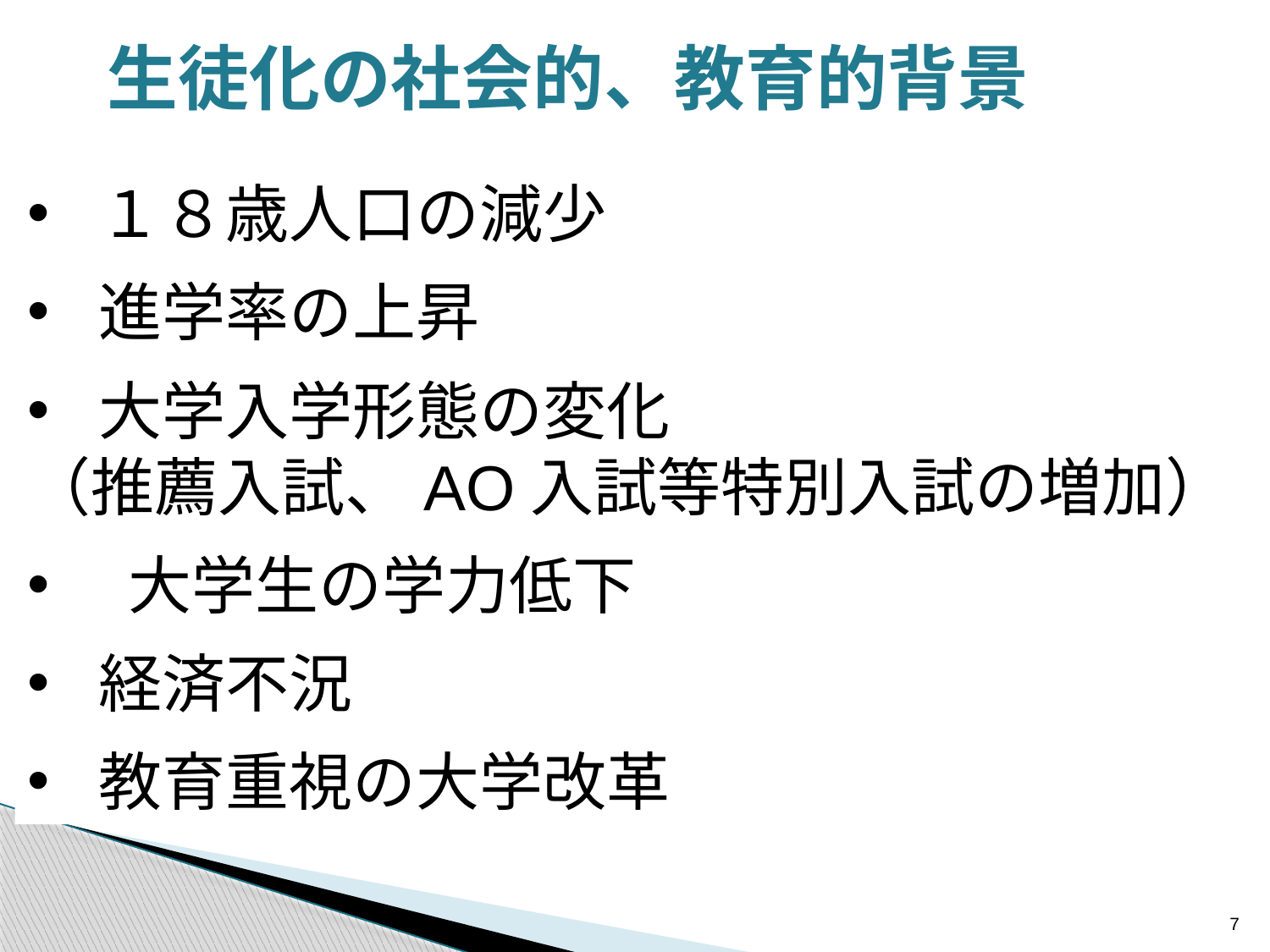

生徒化の社会的、教育的背景

１８歳人口の減少

進学率の上昇

大学入学形態の変化
（推薦入試、AO入試等特別入試の増加）

 大学生の学力低下

経済不況

教育重視の大学改革
7